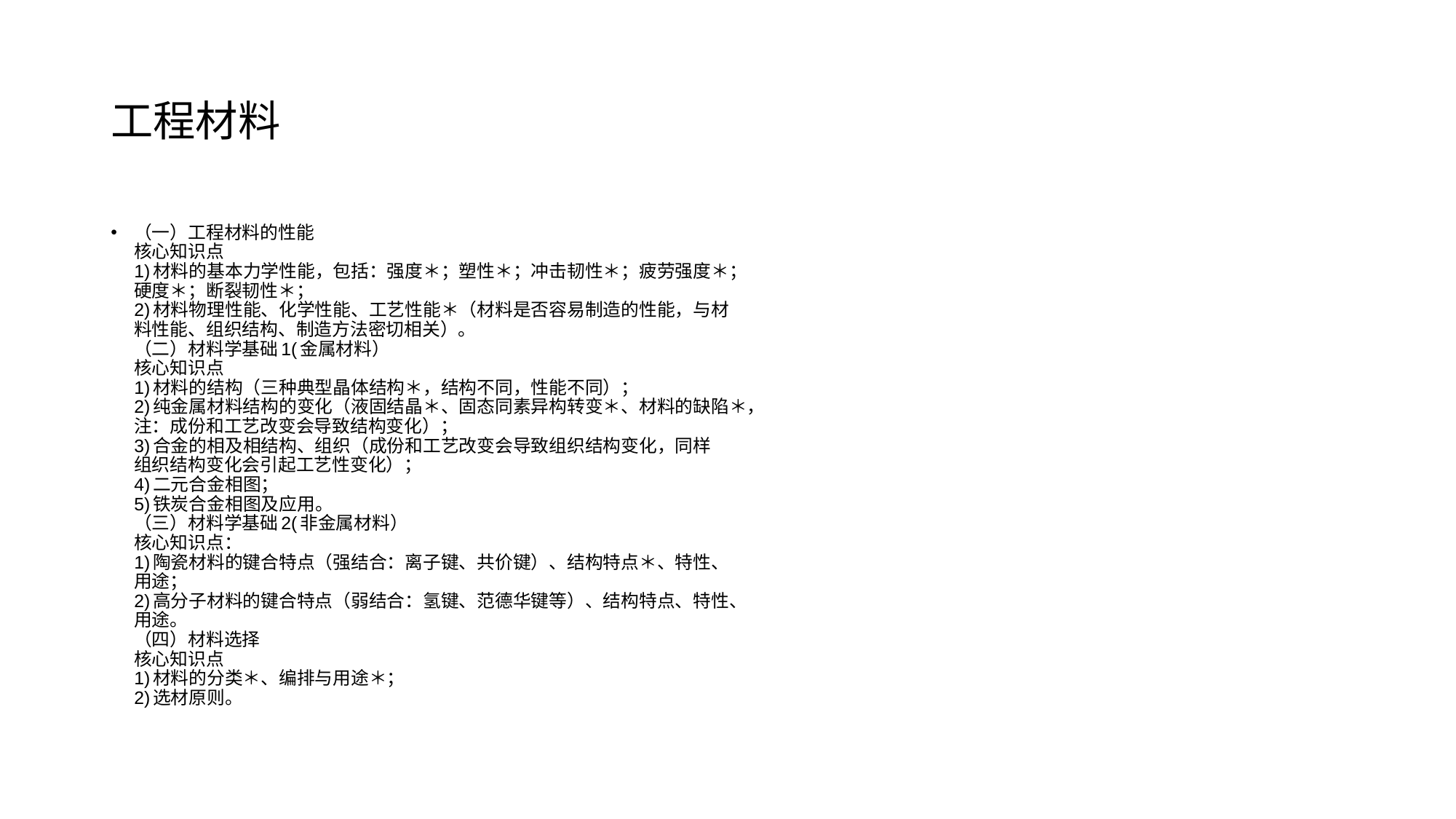

# 工程材料
（一）工程材料的性能
核心知识点
1)材料的基本力学性能，包括：强度＊；塑性＊；冲击韧性＊；疲劳强度＊；
硬度＊；断裂韧性＊；
2)材料物理性能、化学性能、工艺性能＊（材料是否容易制造的性能，与材
料性能、组织结构、制造方法密切相关）。
（二）材料学基础1(金属材料）
核心知识点
1)材料的结构（三种典型晶体结构＊，结构不同，性能不同）；
2)纯金属材料结构的变化（液固结晶＊、固态同素异构转变＊、材料的缺陷＊，
注：成份和工艺改变会导致结构变化）；
3)合金的相及相结构、组织（成份和工艺改变会导致组织结构变化，同样
组织结构变化会引起工艺性变化）；
4)二元合金相图；
5)铁炭合金相图及应用。
（三）材料学基础2(非金属材料）
核心知识点：
1)陶瓷材料的键合特点（强结合：离子键、共价键）、结构特点＊、特性、
用途；
2)高分子材料的键合特点（弱结合：氢键、范德华键等）、结构特点、特性、
用途。
（四）材料选择
核心知识点
1)材料的分类＊、编排与用途＊；
2)选材原则。